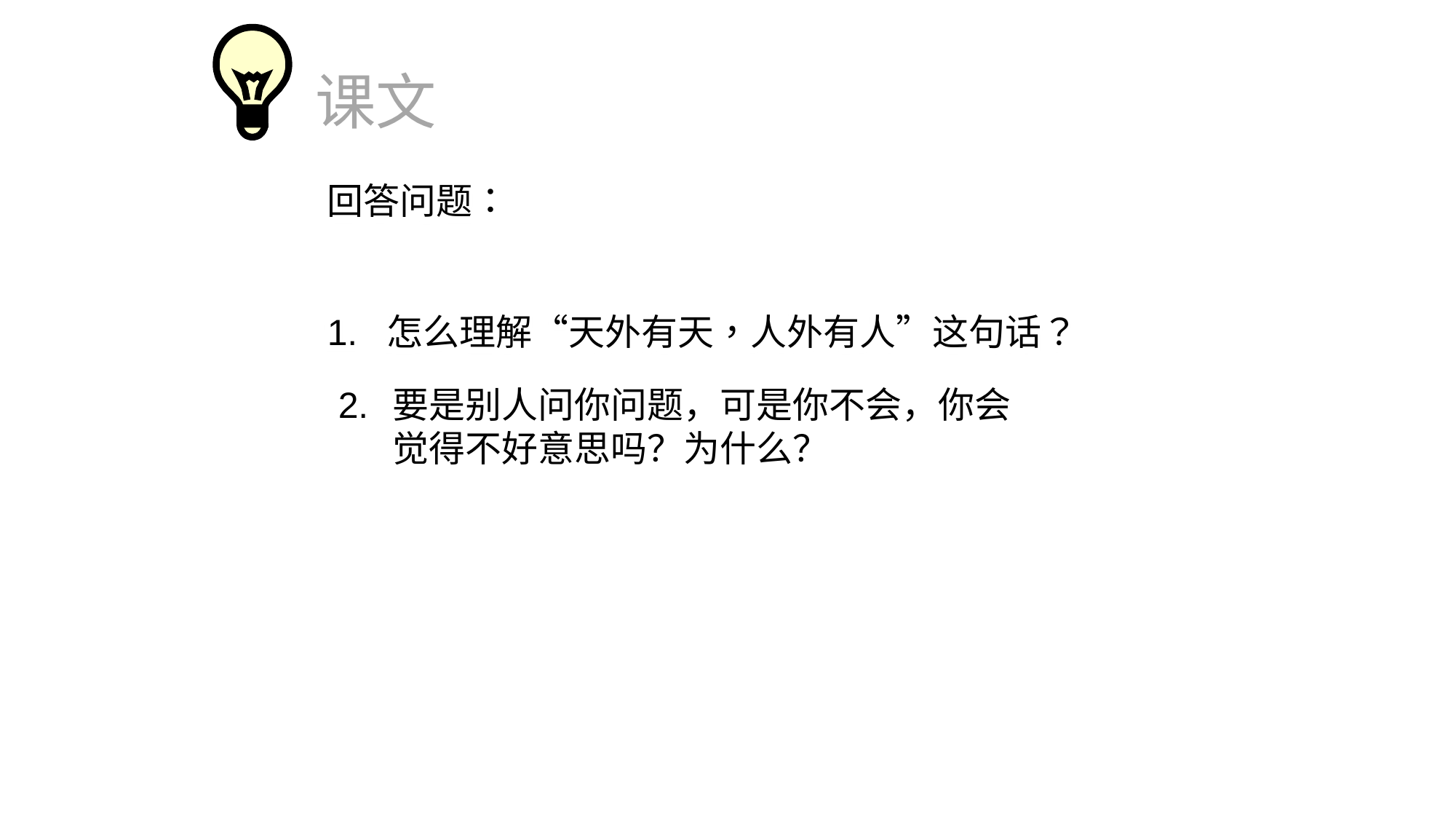

课文
回答问题：

1.  怎么理解“天外有天，人外有人”这句话？
要是别人问你问题，可是你不会，你会觉得不好意思吗？为什么？